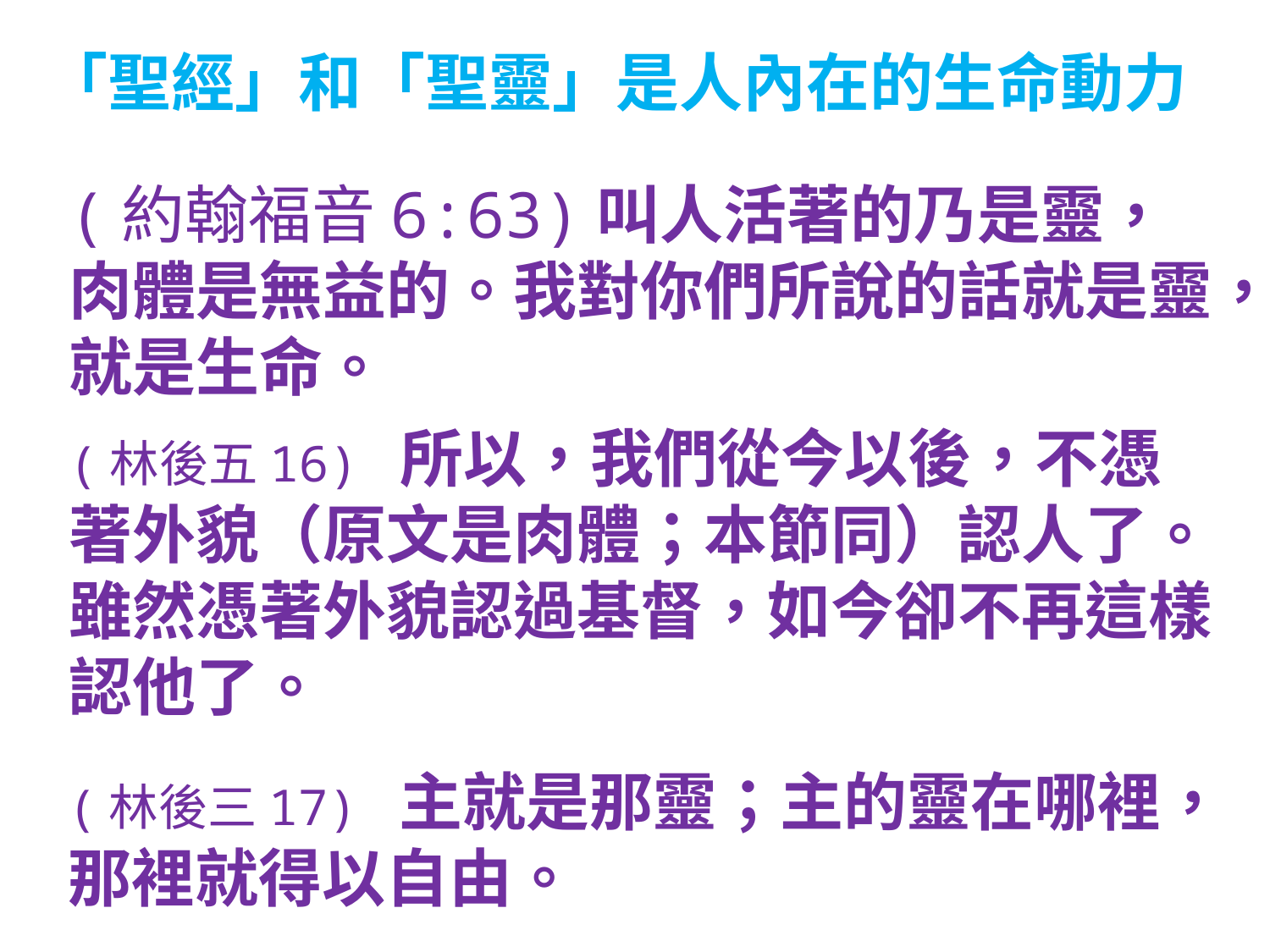

「聖經」和「聖靈」是人內在的生命動力
(約翰福音6:63)叫人活著的乃是靈，肉體是無益的。我對你們所說的話就是靈，就是生命。
(林後五16) 所以，我們從今以後，不憑著外貌（原文是肉體；本節同）認人了。雖然憑著外貌認過基督，如今卻不再這樣認他了。
(林後三17) 主就是那靈；主的靈在哪裡，那裡就得以自由。